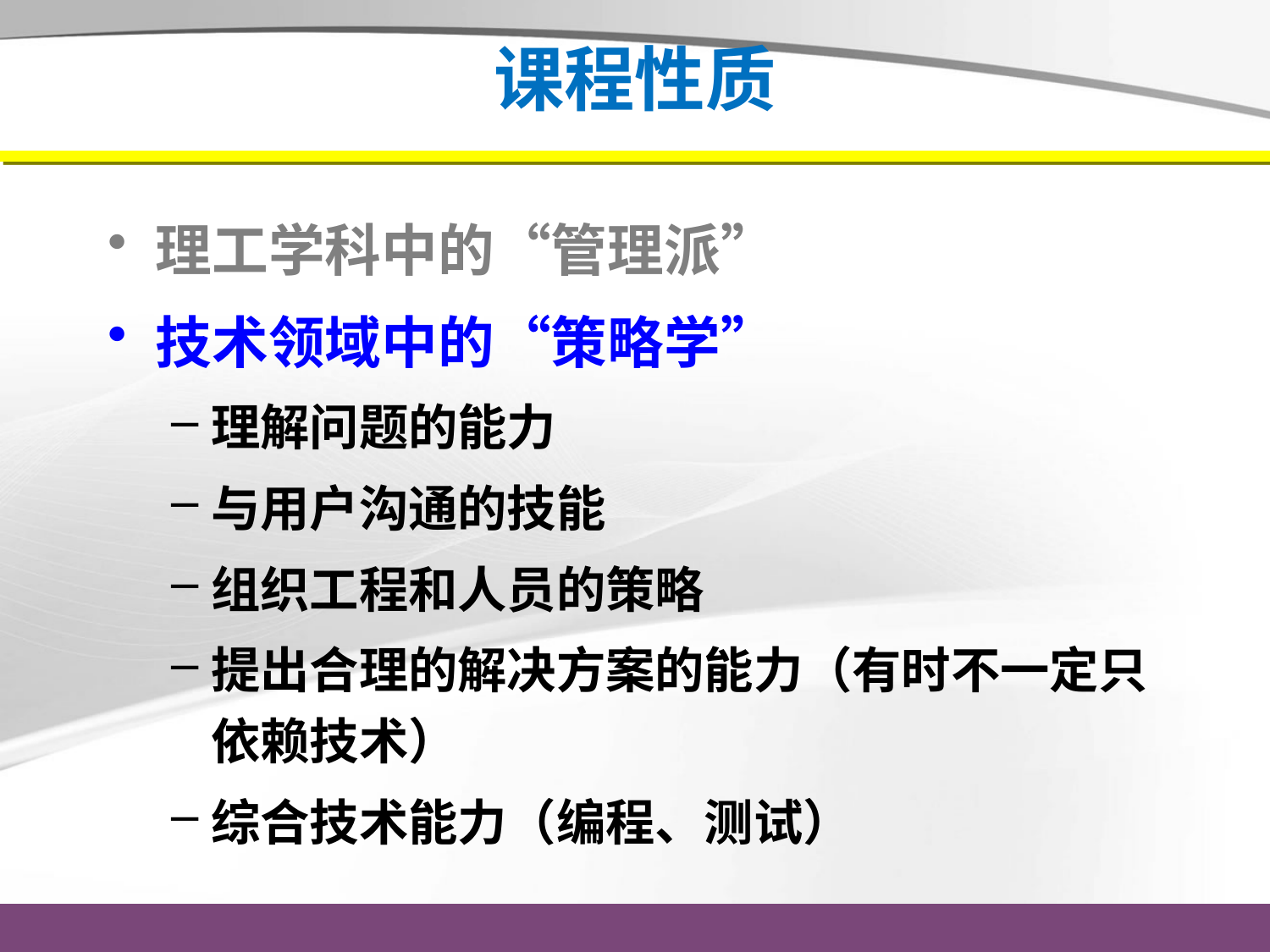

# 课程性质
理工学科中的“管理派”
技术领域中的“策略学”
理解问题的能力
与用户沟通的技能
组织工程和人员的策略
提出合理的解决方案的能力（有时不一定只依赖技术）
综合技术能力（编程、测试）